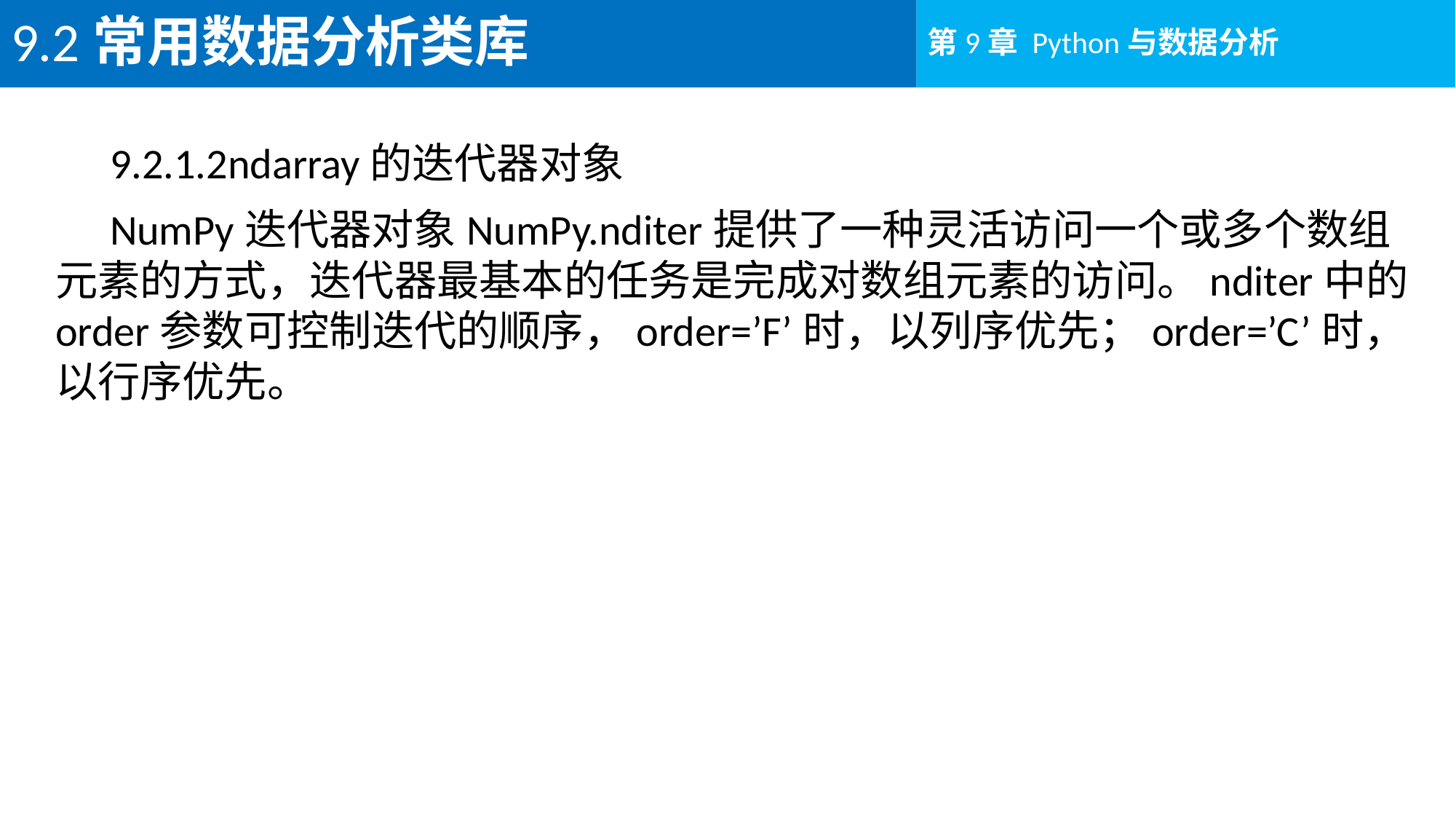

# 9.2常用数据分析类库
9.2.1.2ndarray的迭代器对象
NumPy迭代器对象NumPy.nditer提供了一种灵活访问一个或多个数组元素的方式，迭代器最基本的任务是完成对数组元素的访问。nditer中的order参数可控制迭代的顺序，order=’F’时，以列序优先；order=’C’时，以行序优先。